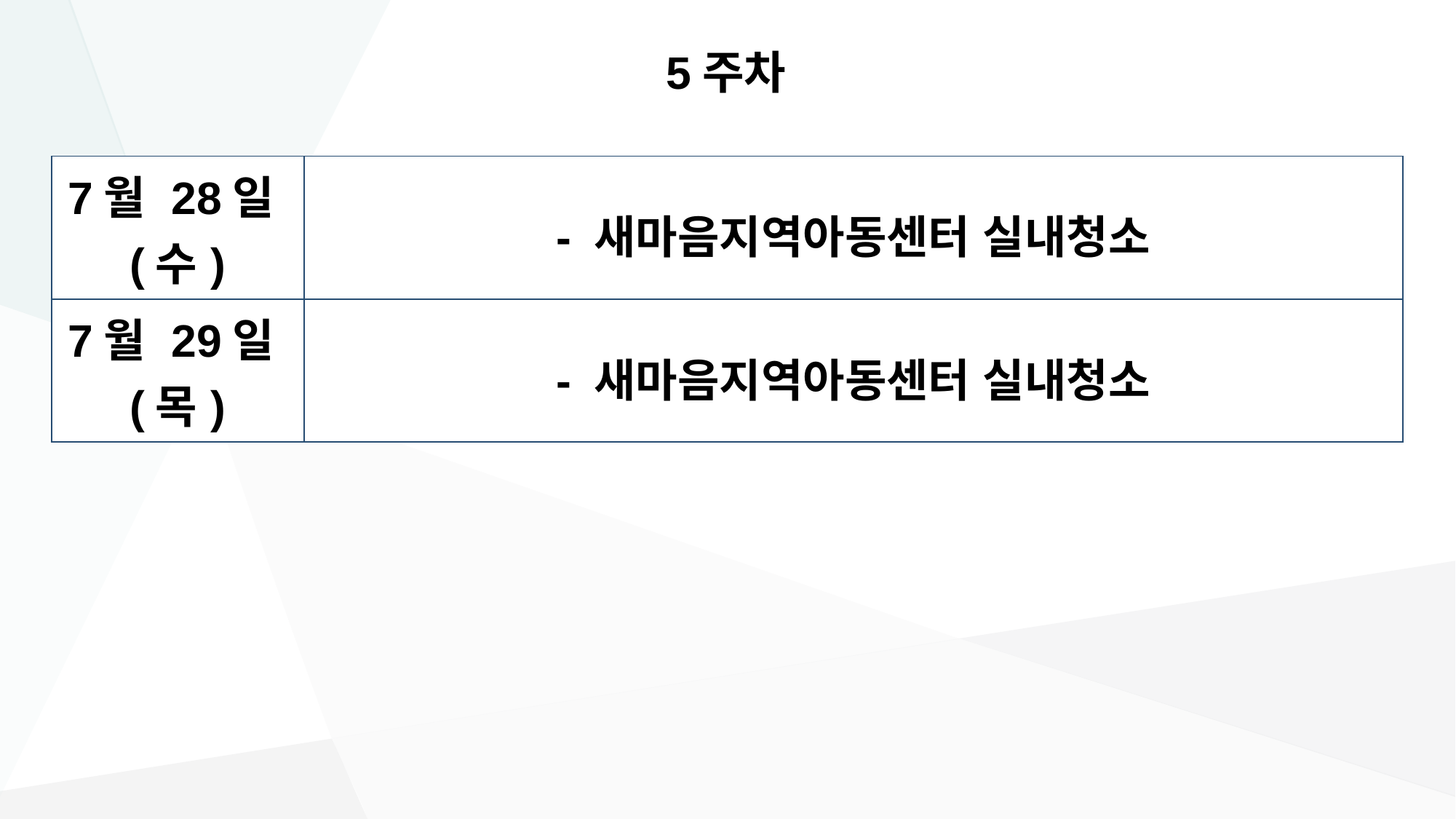

# 5주차
| 7월 28일(수) | - 새마음지역아동센터 실내청소 |
| --- | --- |
| 7월 29일(목) | - 새마음지역아동센터 실내청소 |